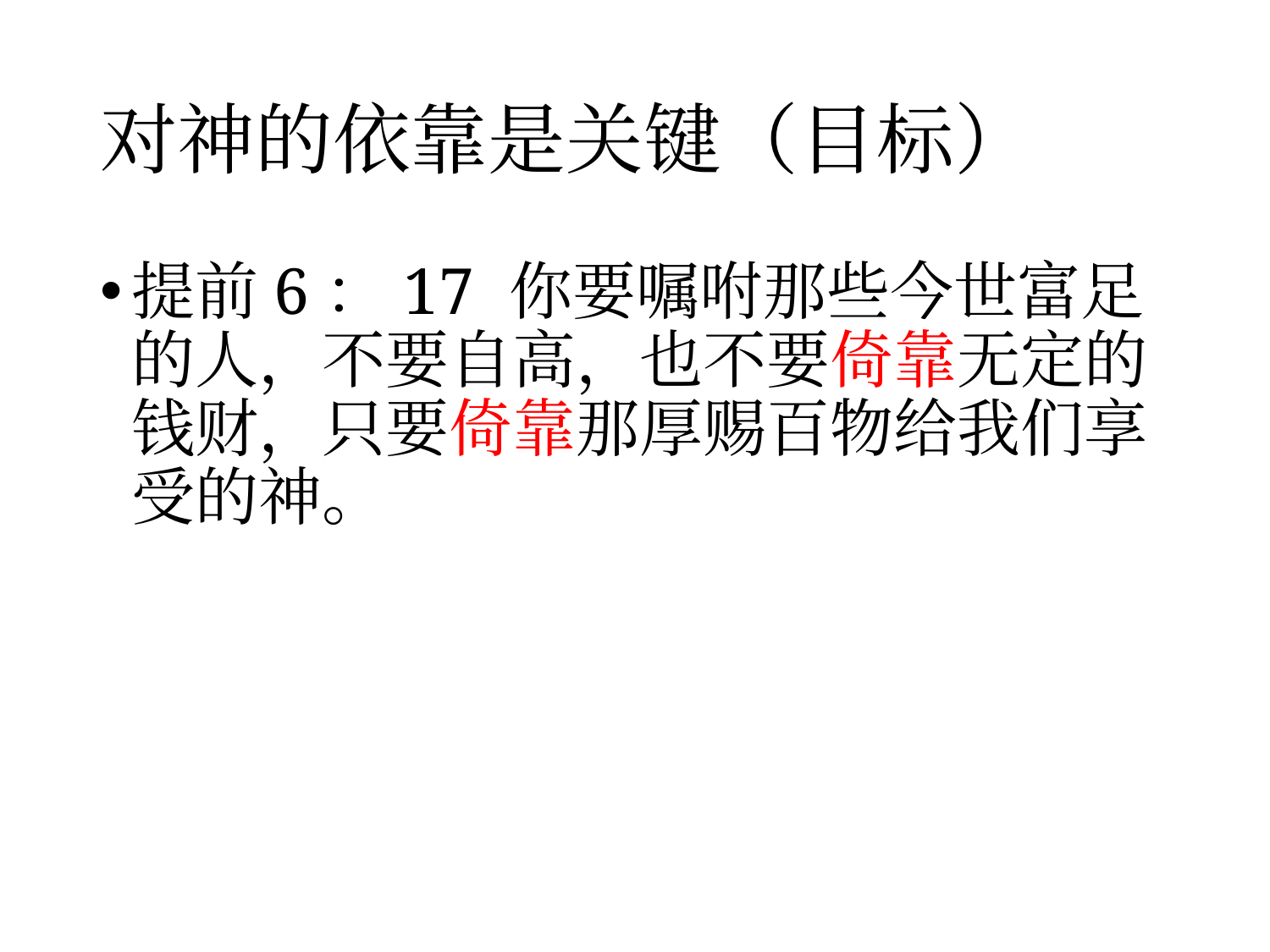

# 对神的依靠是关键（目标）
提前6：17  你要嘱咐那些今世富足的人，不要自高，也不要倚靠无定的钱财，只要倚靠那厚赐百物给我们享受的神。